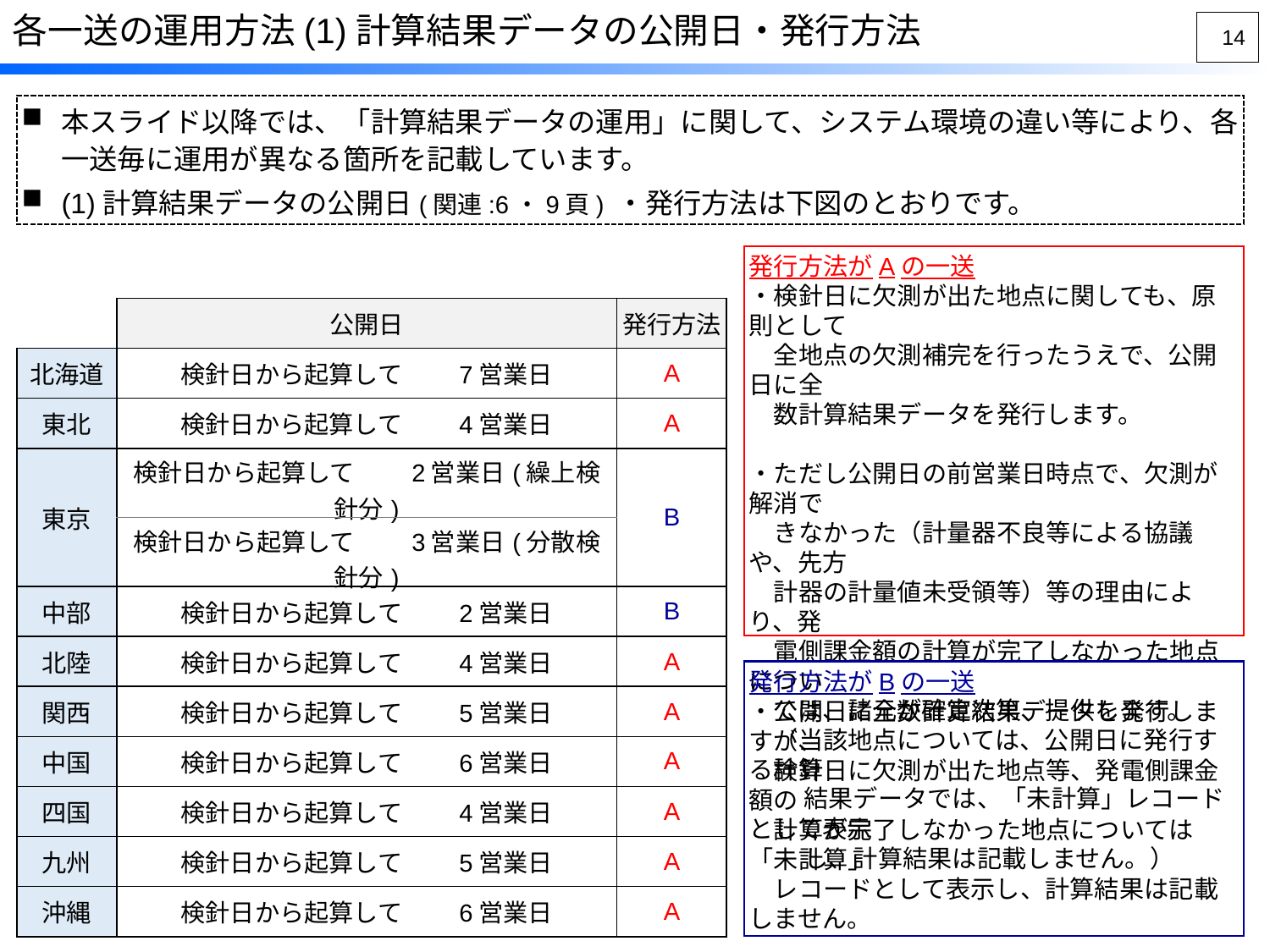

各一送の運用方法(1)計算結果データの公開日・発行方法
14

本スライド以降では、「計算結果データの運用」に関して、システム環境の違い等により、各一送毎に運用が異なる箇所を記載しています。
(1)計算結果データの公開日(関連:6・9頁) ・発行方法は下図のとおりです。
発行方法がAの一送
・検針日に欠測が出た地点に関しても、原則として
　全地点の欠測補完を行ったうえで、公開日に全
　数計算結果データを発行します。

・ただし公開日の前営業日時点で、欠測が解消で
　きなかった（計量器不良等による協議や、先方
　計器の計量値未受領等）等の理由により、発
　電側課金額の計算が完了しなかった地点につい
　ては、諸元が確定次第、提供します。
　（当該地点については、公開日に発行する計算
　　 結果データでは、「未計算」レコードとして表示
　　 し、計算結果は記載しません。）
|  | 公開日 | 発行方法 |
| --- | --- | --- |
| 北海道 | 検針日から起算して　　7営業日 | A |
| 東北 | 検針日から起算して　　4営業日 | A |
| 東京 | 検針日から起算して　　2営業日(繰上検針分) | B |
|  | 検針日から起算して　　3営業日(分散検針分) |  |
| 中部 | 検針日から起算して　　2営業日 | B |
| 北陸 | 検針日から起算して　　4営業日 | A |
| 関西 | 検針日から起算して　　5営業日 | A |
| 中国 | 検針日から起算して　　6営業日 | A |
| 四国 | 検針日から起算して　　4営業日 | A |
| 九州 | 検針日から起算して　　5営業日 | A |
| 沖縄 | 検針日から起算して　　6営業日 | A |
発行方法がBの一送
・公開日に全数計算結果データを発行しますが、
　検針日に欠測が出た地点等、発電側課金額の　
　計算が完了しなかった地点については「未計算」
　レコードとして表示し、計算結果は記載しません。
・検針日に欠測が出た地点や、公開日までに発電
　側課金額の計算が完了しなかった地点について
　は、諸元が確定次第、提供します。